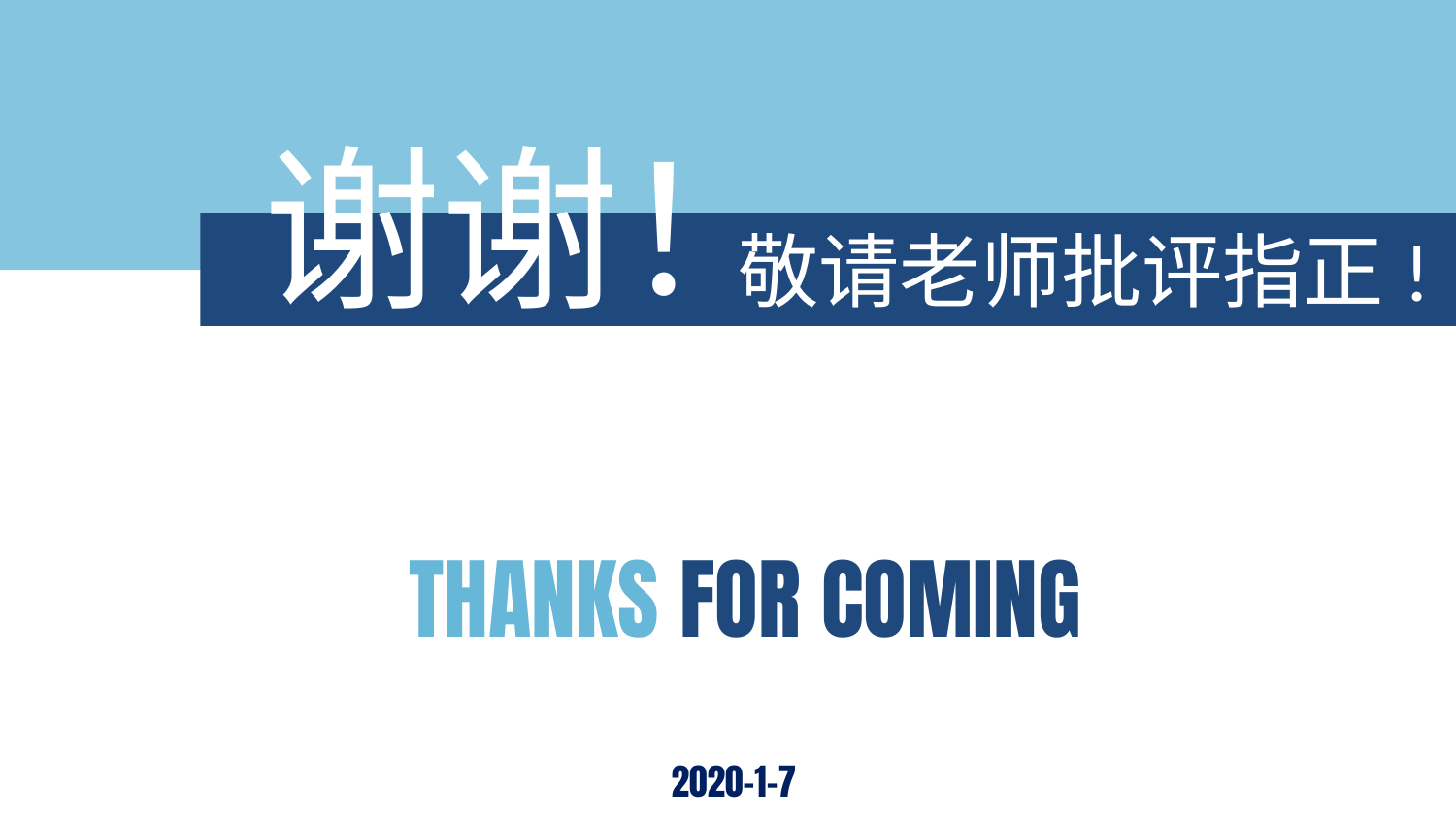

谢谢！

敬请老师批评指正!
THANKS FOR COMING
2020-1-7
  xiazaii模板网 搜集整理